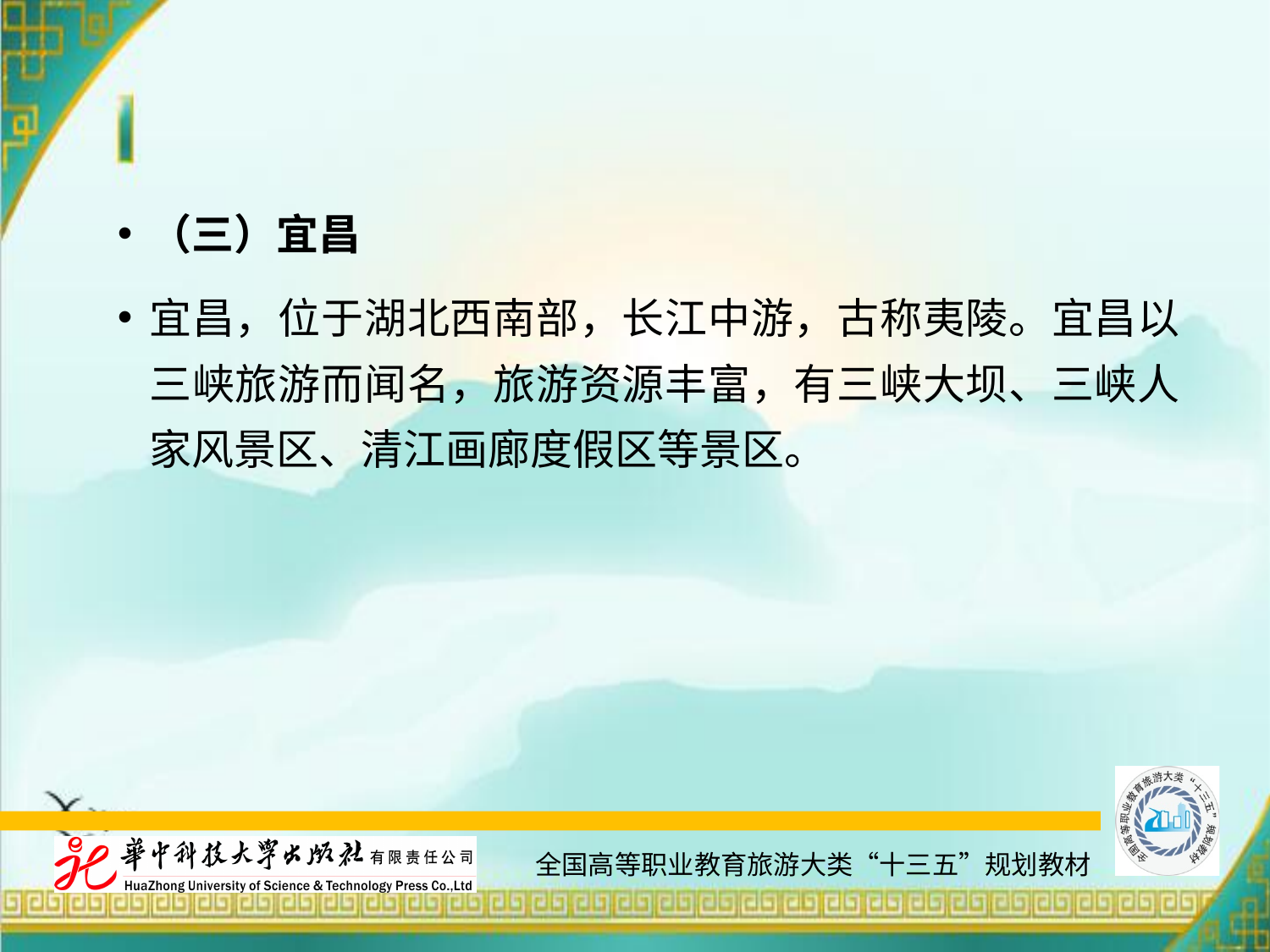

#
（三）宜昌
宜昌，位于湖北西南部，长江中游，古称夷陵。宜昌以三峡旅游而闻名，旅游资源丰富，有三峡大坝、三峡人家风景区、清江画廊度假区等景区。